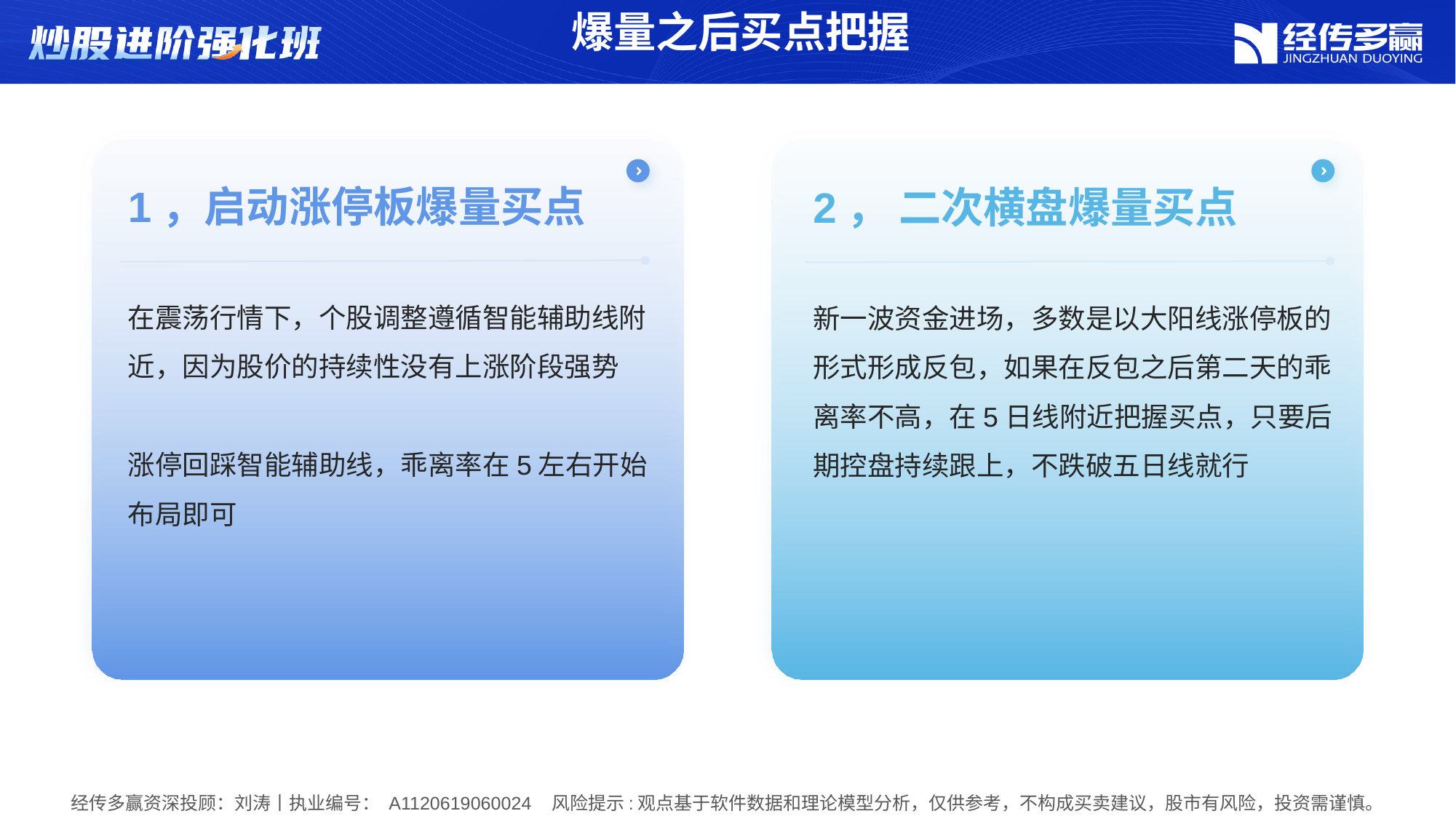

爆量之后买点把握

1，启动涨停板爆量买点
2， 二次横盘爆量买点
在震荡行情下，个股调整遵循智能辅助线附近，因为股价的持续性没有上涨阶段强势

涨停回踩智能辅助线，乖离率在5左右开始布局即可
新一波资金进场，多数是以大阳线涨停板的形式形成反包，如果在反包之后第二天的乖离率不高，在5日线附近把握买点，只要后期控盘持续跟上，不跌破五日线就行